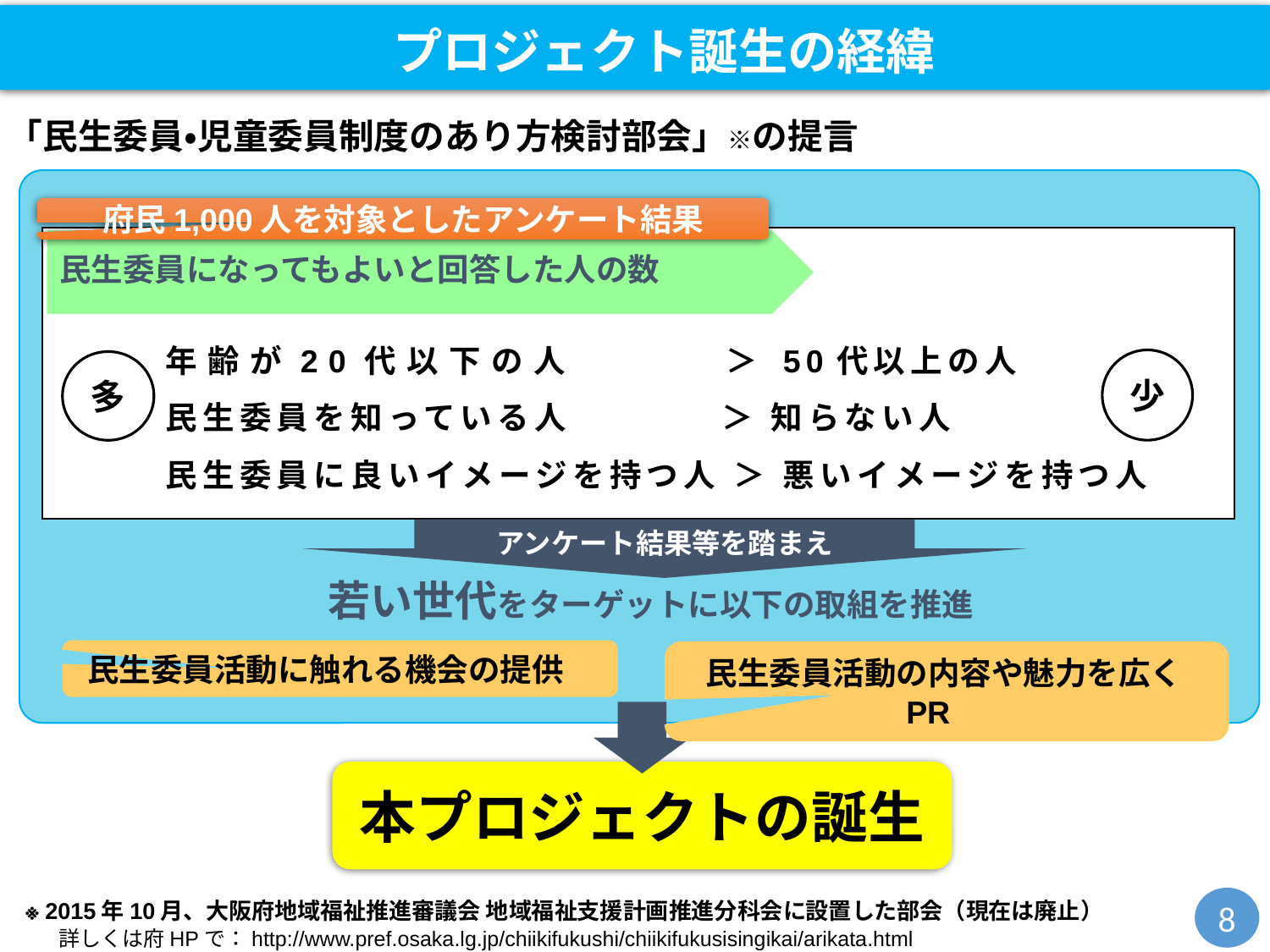

プロジェクト誕生の経緯
「民生委員・児童委員制度のあり方検討部会」※の提言

府民1,000人を対象としたアンケート結果

　　　年齢が20代以下の人            ＞ 50代以上の人
　　　民生委員を知っている人　         ＞ 知らない人
　　　民生委員に良いイメージを持つ人 ＞ 悪いイメージを持つ人

民生委員になってもよいと回答した人の数
少
多
アンケート結果等を踏まえ
若い世代をターゲットに以下の取組を推進
民生委員活動に触れる機会の提供
民生委員活動の内容や魅力を広くPR

本プロジェクトの誕生
8
※ 2015年10月、大阪府地域福祉推進審議会 地域福祉支援計画推進分科会に設置した部会（現在は廃止）
　   詳しくは府HPで：http://www.pref.osaka.lg.jp/chiikifukushi/chiikifukusisingikai/arikata.html